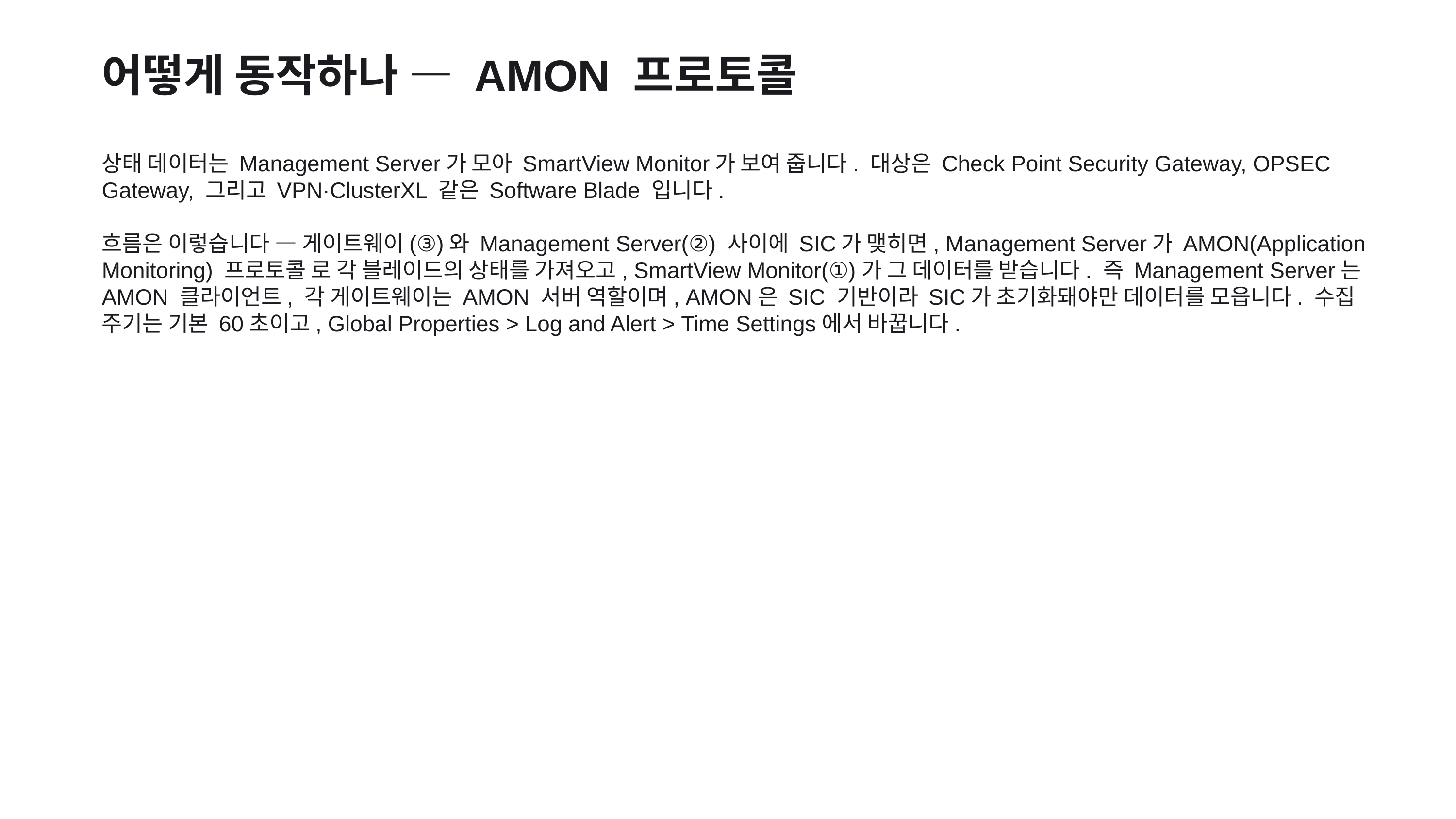

어떻게 동작하나 — AMON 프로토콜
상태 데이터는 Management Server가 모아 SmartView Monitor가 보여 줍니다. 대상은 Check Point Security Gateway, OPSEC Gateway, 그리고 VPN·ClusterXL 같은 Software Blade 입니다.

흐름은 이렇습니다 — 게이트웨이(③)와 Management Server(②) 사이에 SIC가 맺히면, Management Server가 AMON(Application Monitoring) 프로토콜 로 각 블레이드의 상태를 가져오고, SmartView Monitor(①)가 그 데이터를 받습니다. 즉 Management Server는 AMON 클라이언트, 각 게이트웨이는 AMON 서버 역할이며, AMON은 SIC 기반이라 SIC가 초기화돼야만 데이터를 모읍니다. 수집 주기는 기본 60초이고, Global Properties > Log and Alert > Time Settings에서 바꿉니다.